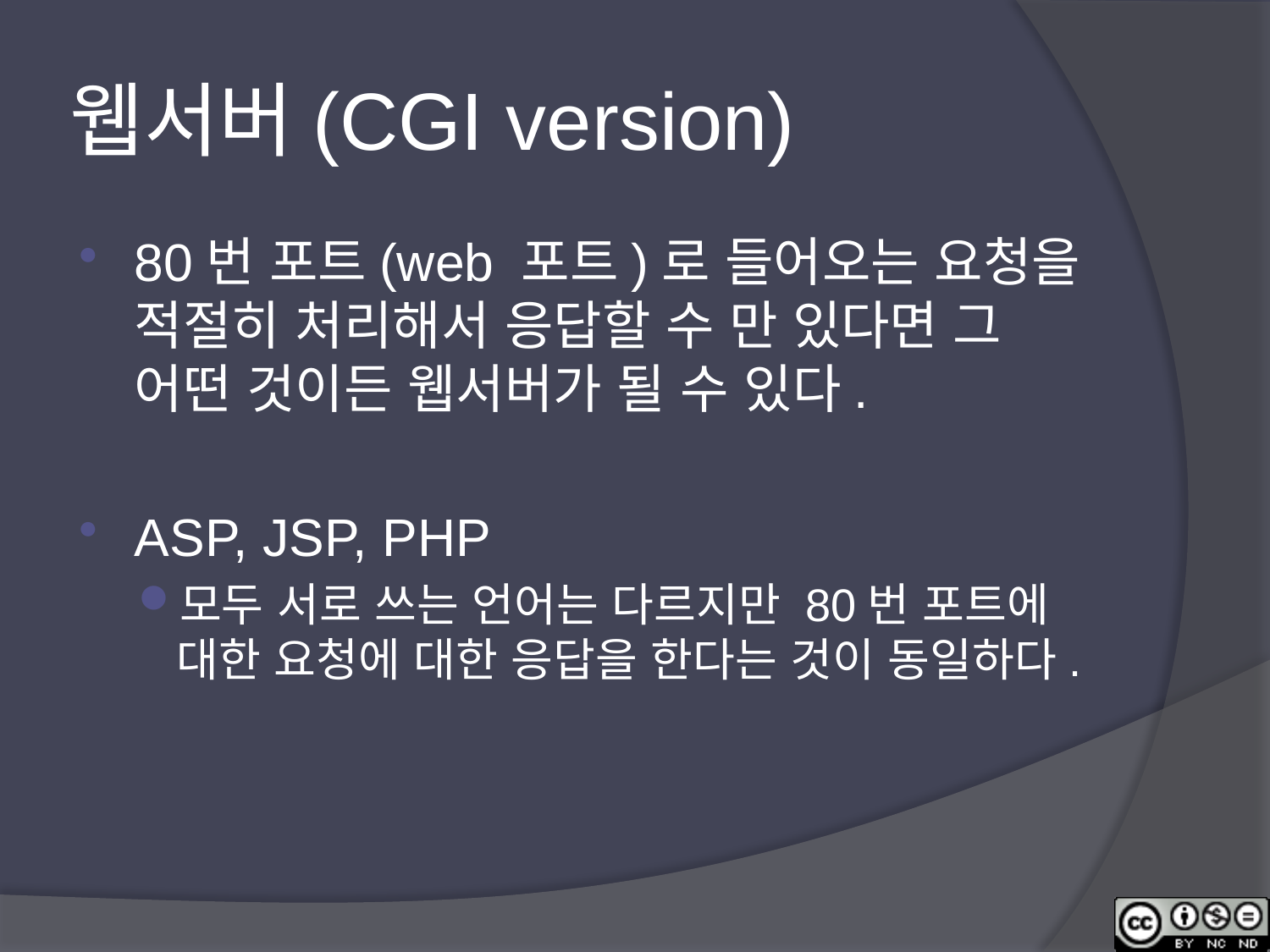

# 웹서버(CGI version)
80번 포트(web 포트)로 들어오는 요청을 적절히 처리해서 응답할 수 만 있다면 그 어떤 것이든 웹서버가 될 수 있다.

ASP, JSP, PHP
모두 서로 쓰는 언어는 다르지만 80번 포트에 대한 요청에 대한 응답을 한다는 것이 동일하다.